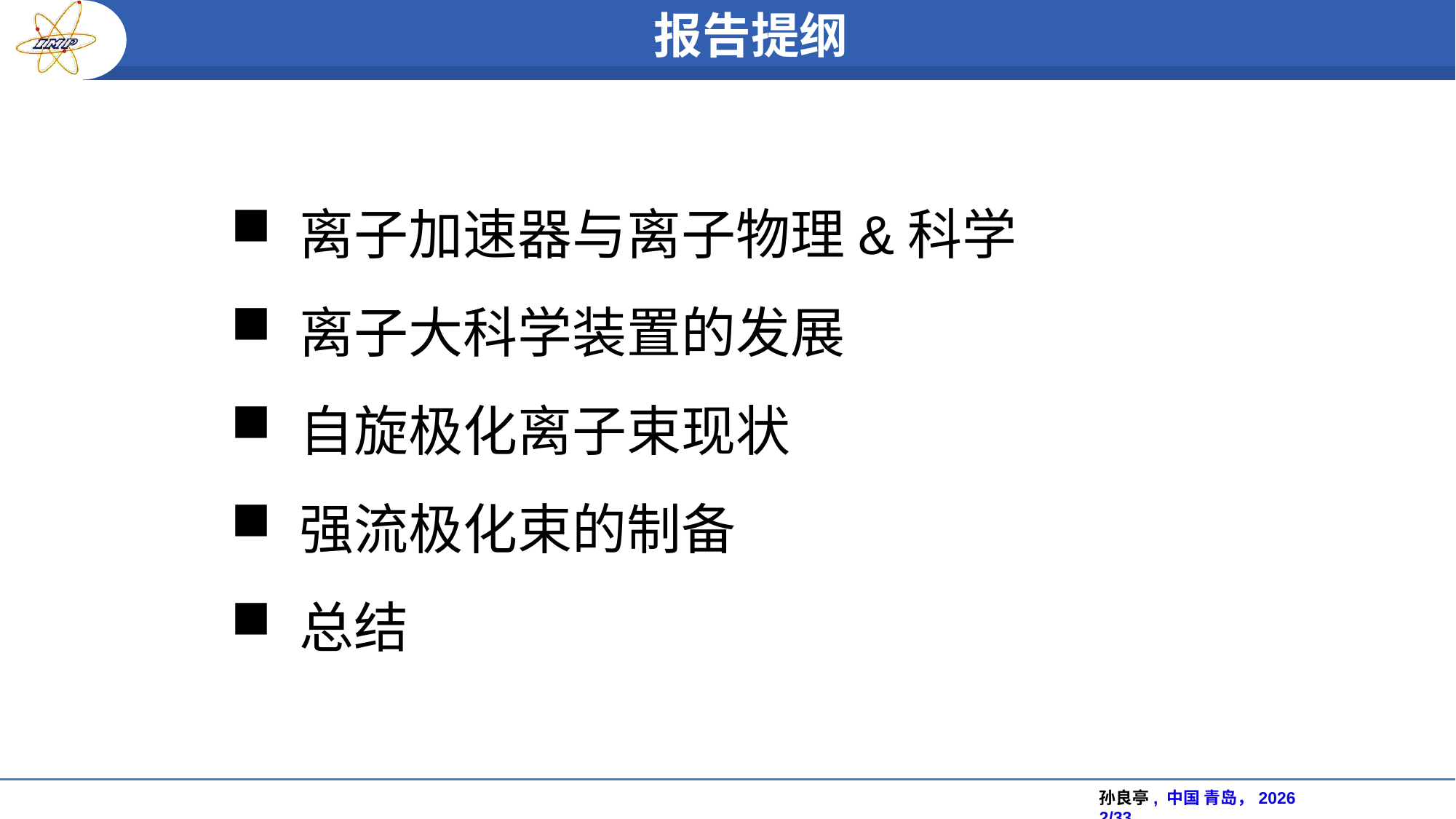

报告提纲
离子加速器与离子物理&科学
离子大科学装置的发展
自旋极化离子束现状
强流极化束的制备
总结